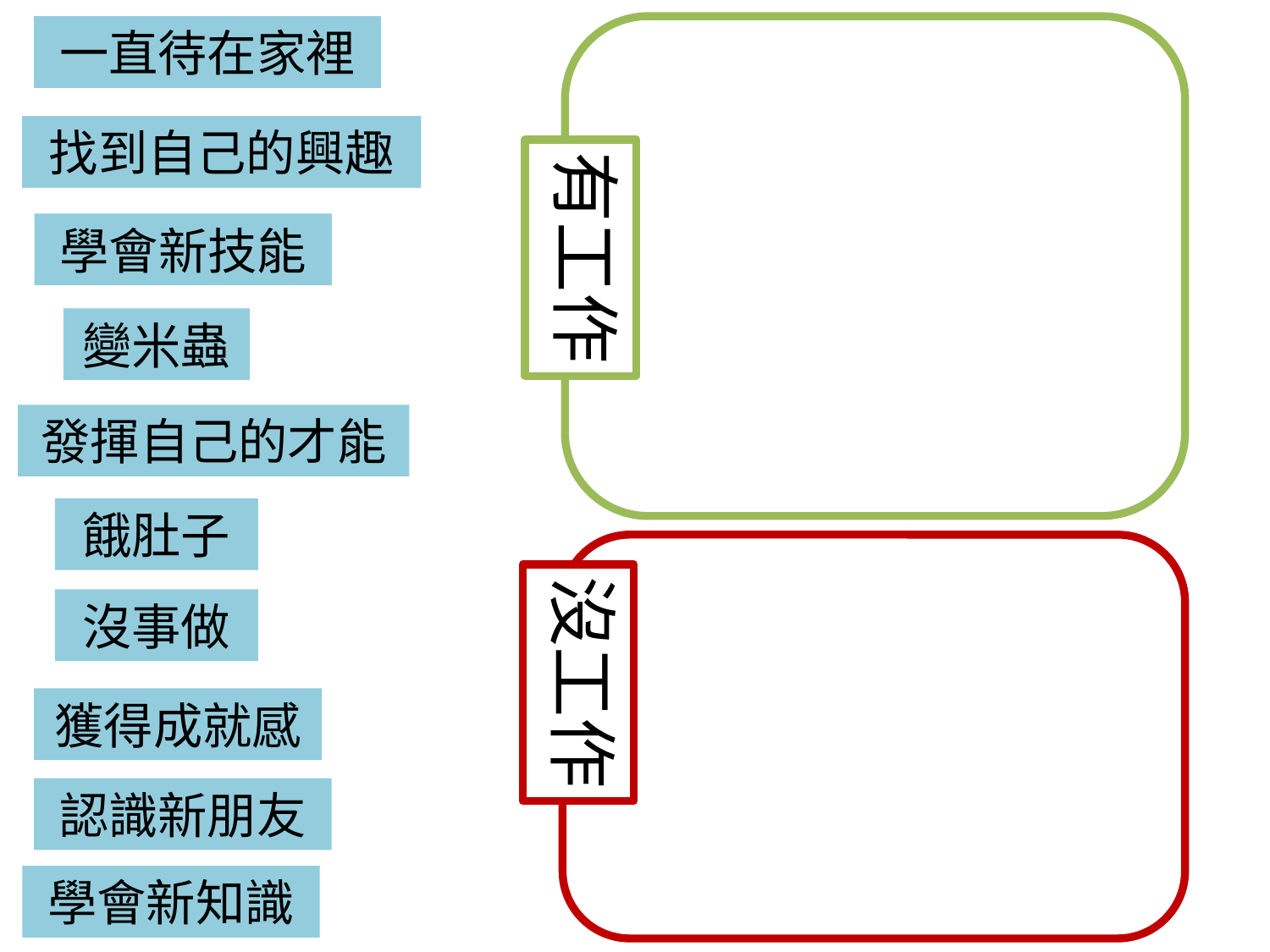

一直待在家裡

找到自己的興趣
有工作
學會新技能
變米蟲
發揮自己的才能
餓肚子

沒工作
沒事做
獲得成就感
認識新朋友
學會新知識